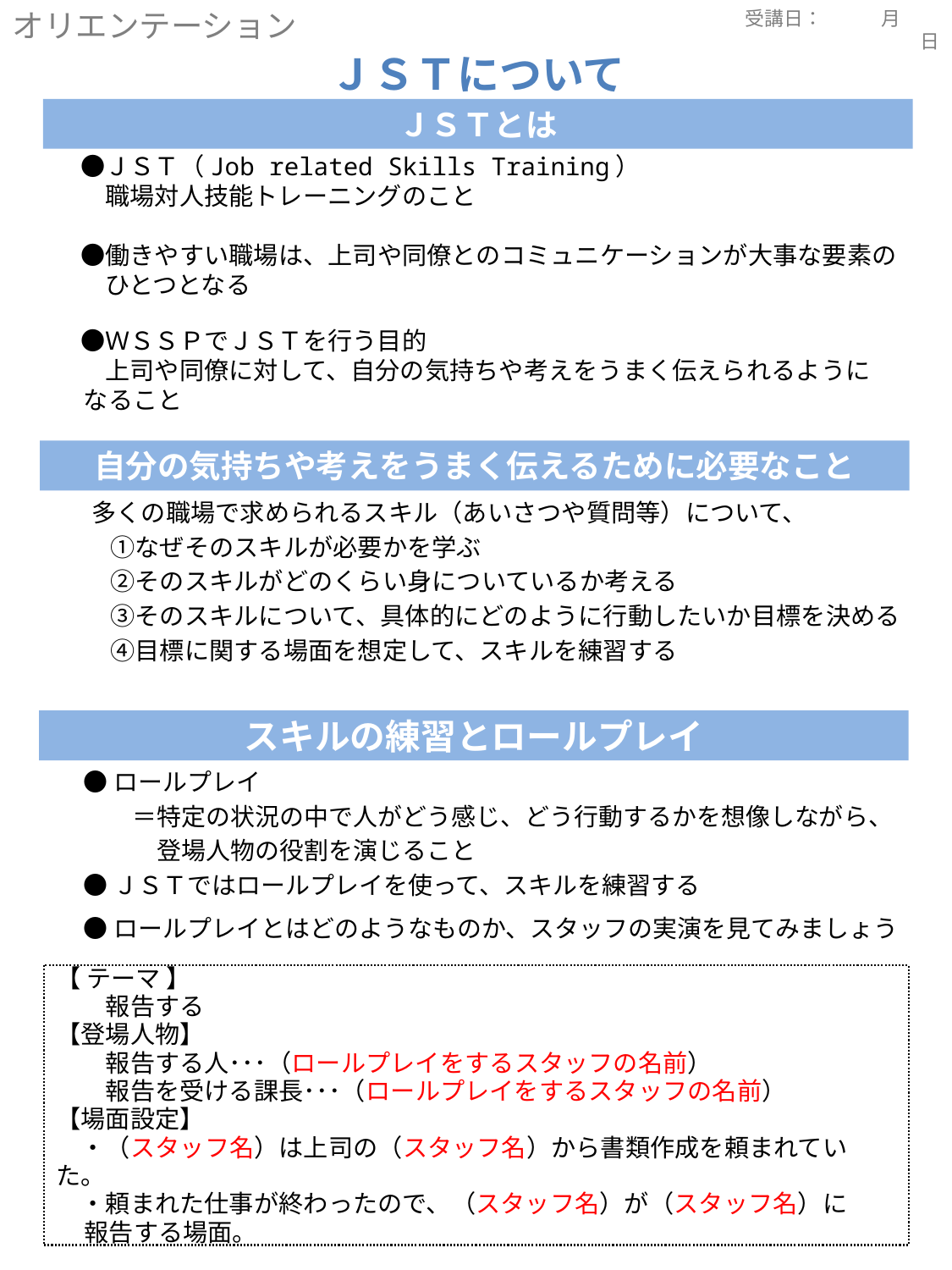

オリエンテーション
受講日：　　　月　　　日
# ＪＳＴについて
ＪＳＴとは
　●ＪＳＴ（Job related Skills Training）
　　職場対人技能トレーニングのこと

　●働きやすい職場は、上司や同僚とのコミュニケーションが大事な要素の
　　ひとつとなる

　●ＷＳＳＰでＪＳＴを行う目的
　　上司や同僚に対して、自分の気持ちや考えをうまく伝えられるように
    なること
自分の気持ちや考えをうまく伝えるために必要なこと
 多くの職場で求められるスキル（あいさつや質問等）について、
　 ①なぜそのスキルが必要かを学ぶ
　 ②そのスキルがどのくらい身についているか考える
　 ③そのスキルについて、具体的にどのように行動したいか目標を決める
　 ④目標に関する場面を想定して、スキルを練習する
スキルの練習とロールプレイ
●ロールプレイ
　　＝特定の状況の中で人がどう感じ、どう行動するかを想像しながら、
　　　登場人物の役割を演じること
●ＪＳＴではロールプレイを使って、スキルを練習する

●ロールプレイとはどのようなものか、スタッフの実演を見てみましょう
【 テーマ 】
　　報告する
【登場人物】
　　報告する人･･･（ロールプレイをするスタッフの名前）
　　報告を受ける課長･･･（ロールプレイをするスタッフの名前）
【場面設定】
　・（スタッフ名）は上司の（スタッフ名）から書類作成を頼まれていた。
　・頼まれた仕事が終わったので、（スタッフ名）が（スタッフ名）に
    報告する場面。